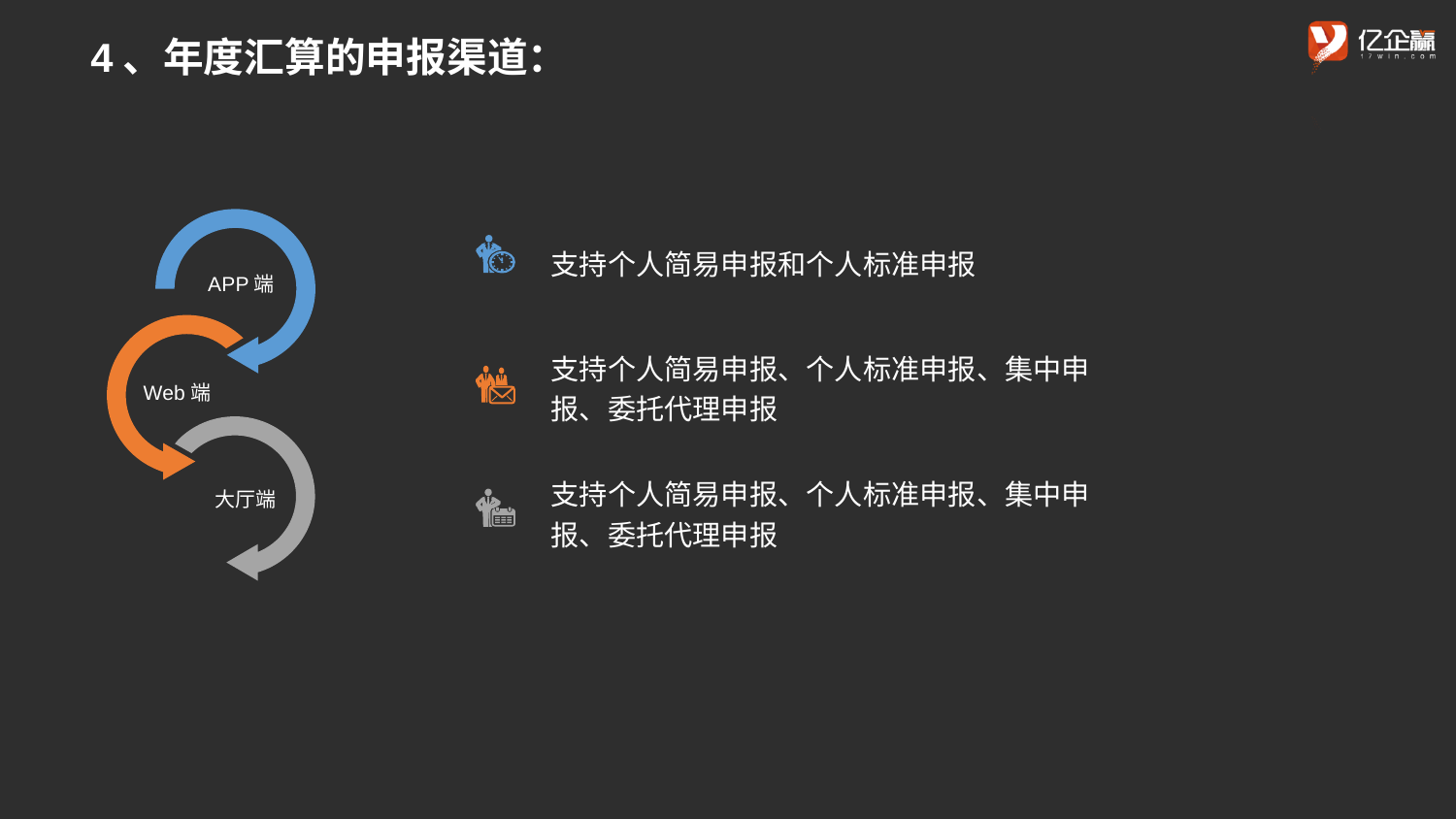

4、年度汇算的申报渠道：
支持个人简易申报和个人标准申报

APP端

支持个人简易申报、个人标准申报、集中申报、委托代理申报

Web端

支持个人简易申报、个人标准申报、集中申报、委托代理申报
大厅端